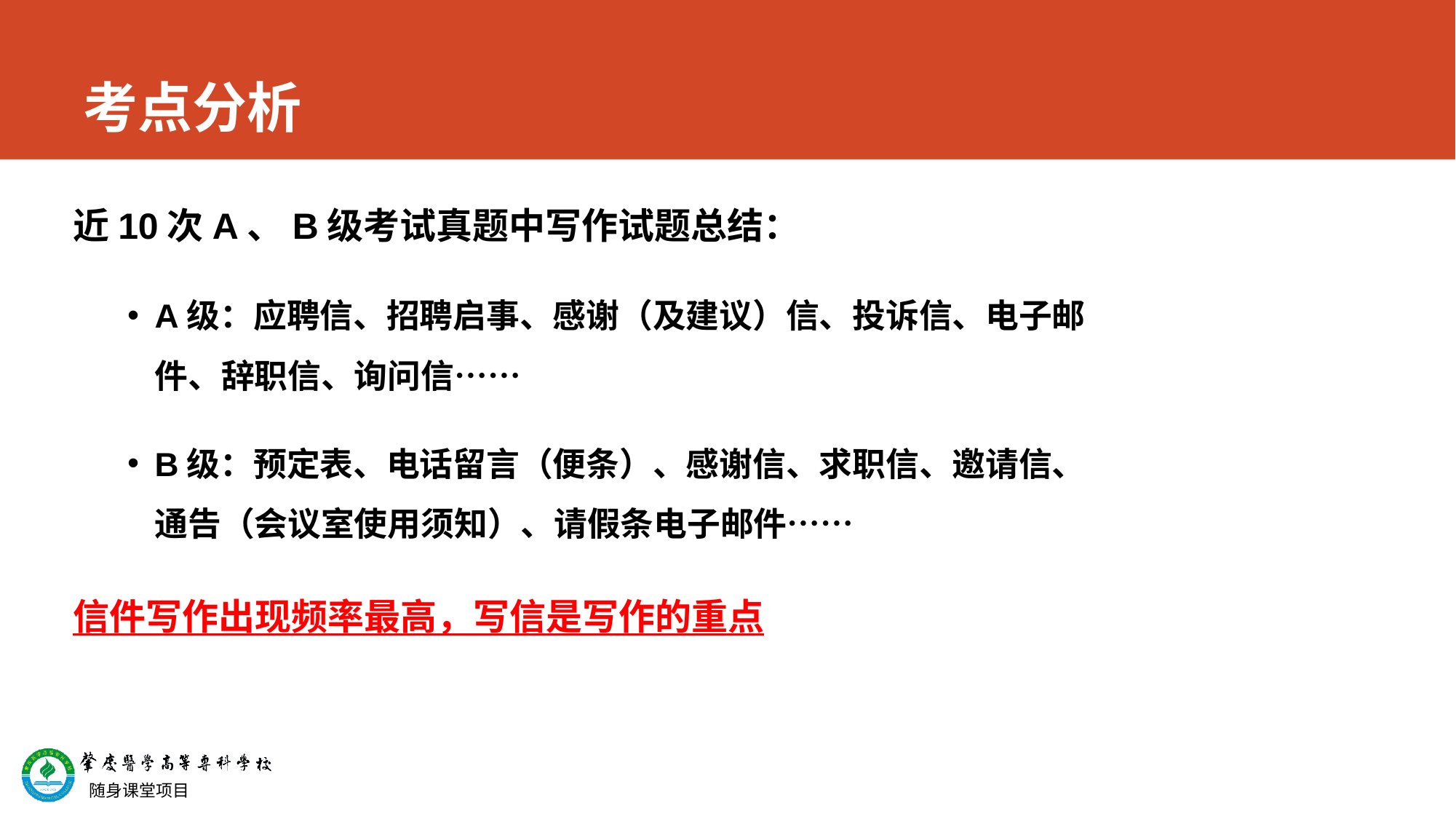

# 考点分析
近10次A、B级考试真题中写作试题总结：
A级：应聘信、招聘启事、感谢（及建议）信、投诉信、电子邮件、辞职信、询问信……
B级：预定表、电话留言（便条）、感谢信、求职信、邀请信、通告（会议室使用须知）、请假条电子邮件……
信件写作出现频率最高，写信是写作的重点